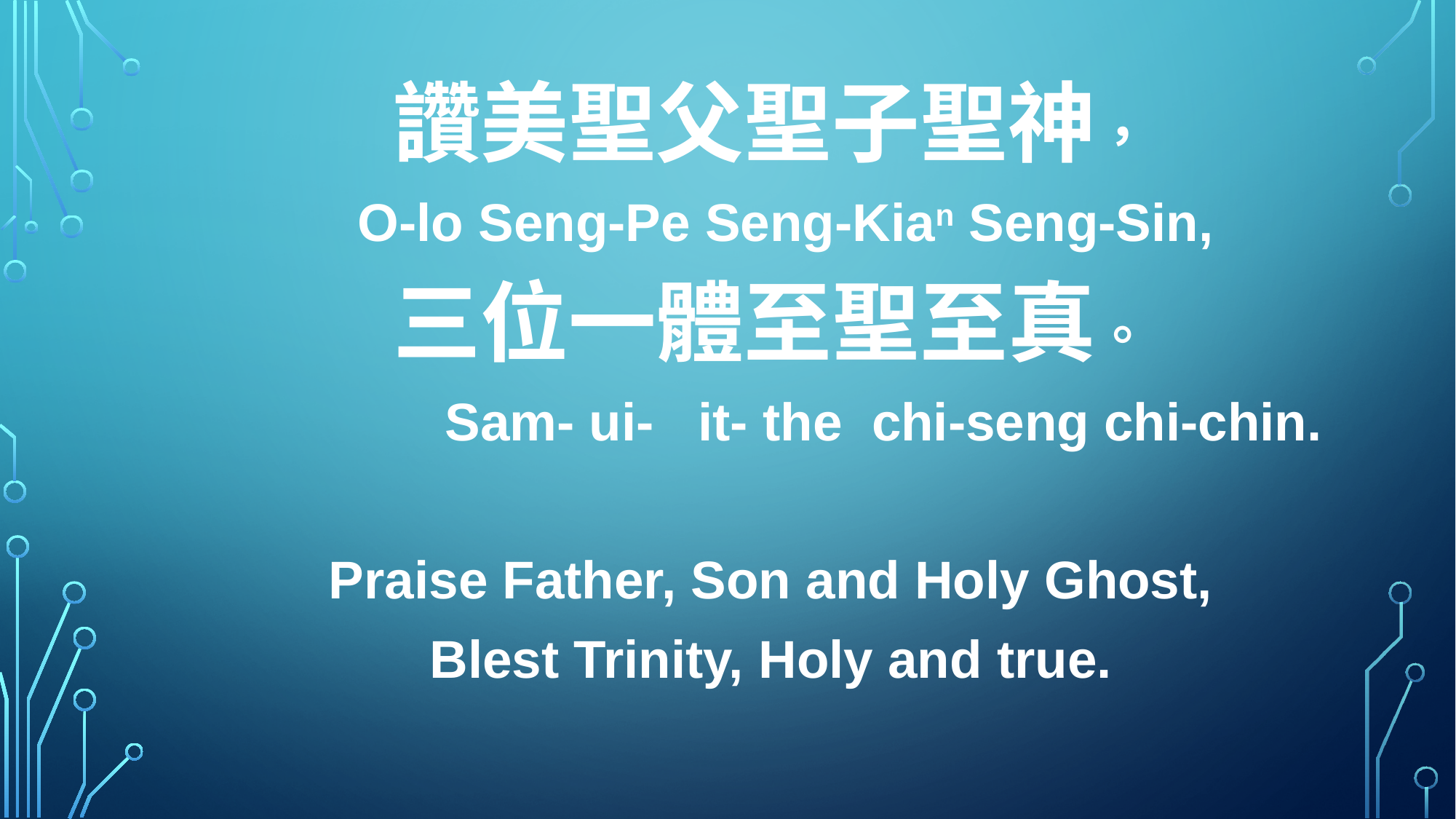

讚美聖父聖子聖神，
  O-lo Seng-Pe Seng-Kian Seng-Sin,
三位一體至聖至真。
                  Sam- ui-   it- the  chi-seng chi-chin.

Praise Father, Son and Holy Ghost,
Blest Trinity, Holy and true.